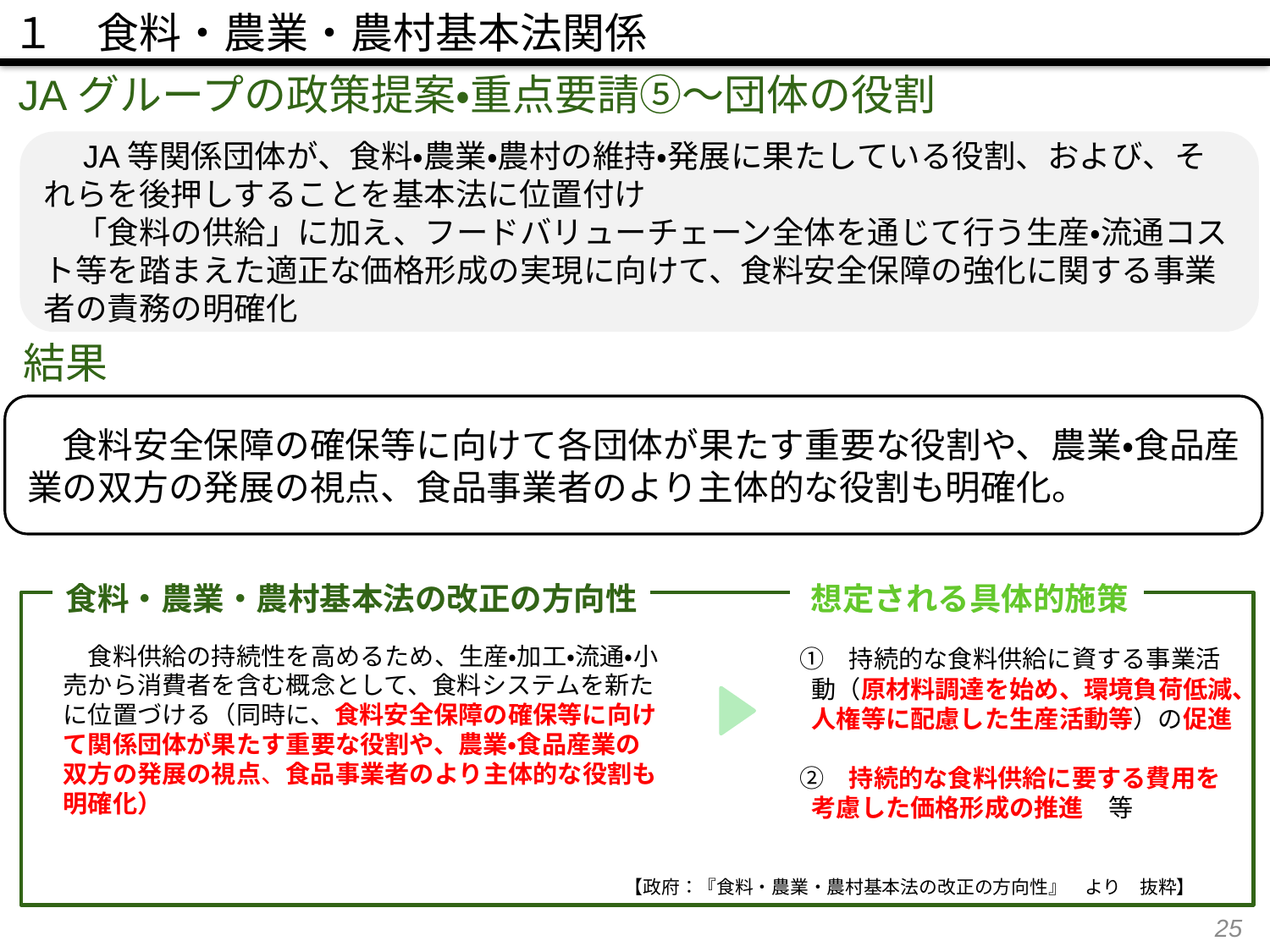

１　食料・農業・農村基本法関係
JAグループの政策提案・重点要請⑤～団体の役割
　JA等関係団体が、食料・農業・農村の維持・発展に果たしている役割、および、それらを後押しすることを基本法に位置付け
　「食料の供給」に加え、フードバリューチェーン全体を通じて行う生産・流通コスト等を踏まえた適正な価格形成の実現に向けて、食料安全保障の強化に関する事業者の責務の明確化
結果
　食料安全保障の確保等に向けて各団体が果たす重要な役割や、農業・食品産業の双方の発展の視点、食品事業者のより主体的な役割も明確化。
食料・農業・農村基本法の改正の方向性
想定される具体的施策

　食料供給の持続性を高めるため、生産・加工・流通・小売から消費者を含む概念として、食料システムを新たに位置づける（同時に、食料安全保障の確保等に向けて関係団体が果たす重要な役割や、農業・食品産業の双方の発展の視点、食品事業者のより主体的な役割も明確化）
　①　持続的な食料供給に資する事業活動（原材料調達を始め、環境負荷低減、人権等に配慮した生産活動等）の促進

　②　持続的な食料供給に要する費用を考慮した価格形成の推進　等

【政府：『食料・農業・農村基本法の改正の方向性』　より　抜粋】
25